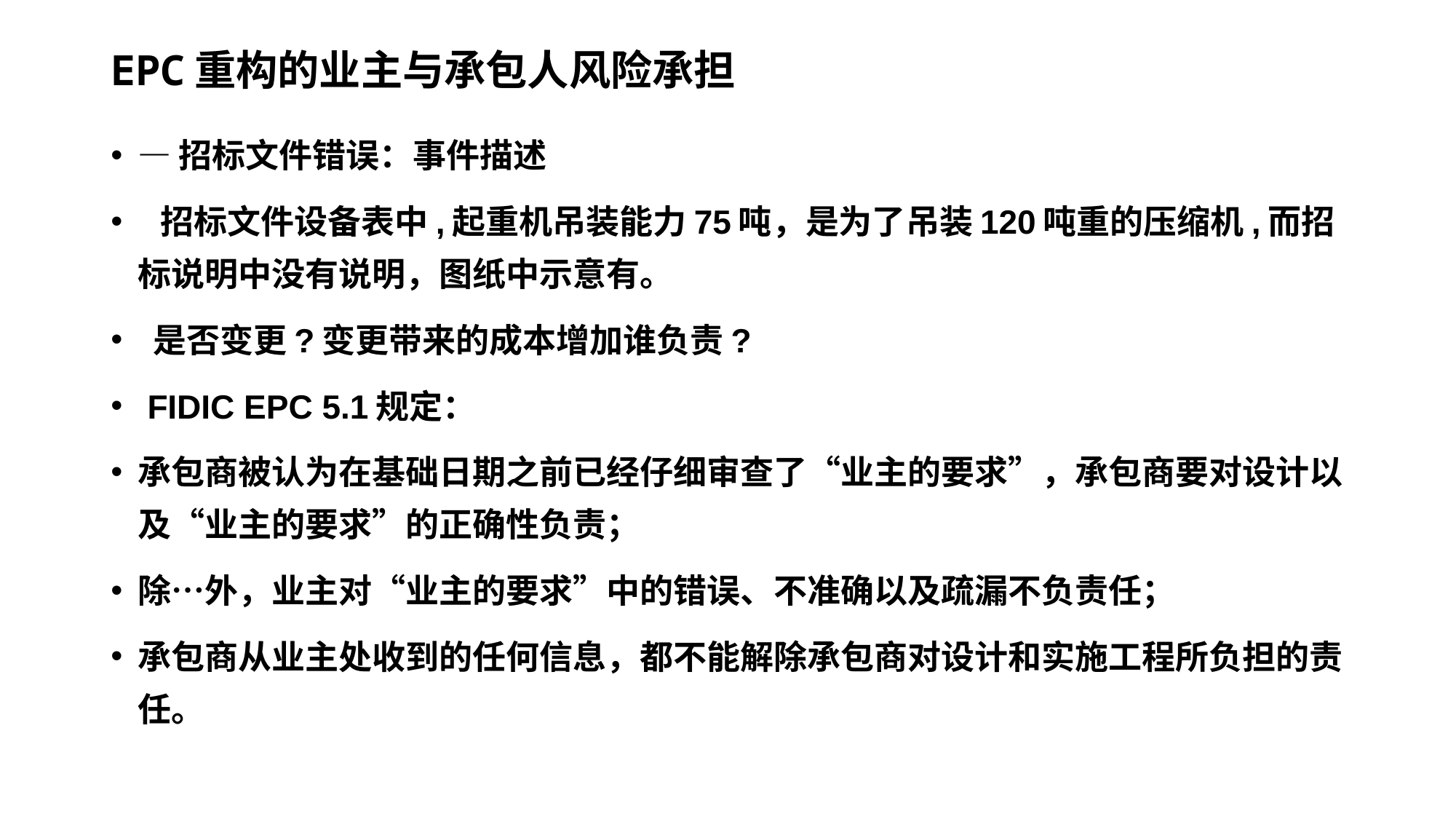

# EPC重构的业主与承包人风险承担
—招标文件错误：事件描述
  招标文件设备表中,起重机吊装能力75吨，是为了吊装120吨重的压缩机,而招标说明中没有说明，图纸中示意有。
 是否变更?变更带来的成本增加谁负责?
 FIDIC EPC 5.1规定：
承包商被认为在基础日期之前已经仔细审查了“业主的要求”，承包商要对设计以及“业主的要求”的正确性负责；
除…外，业主对“业主的要求”中的错误、不准确以及疏漏不负责任；
承包商从业主处收到的任何信息，都不能解除承包商对设计和实施工程所负担的责任。